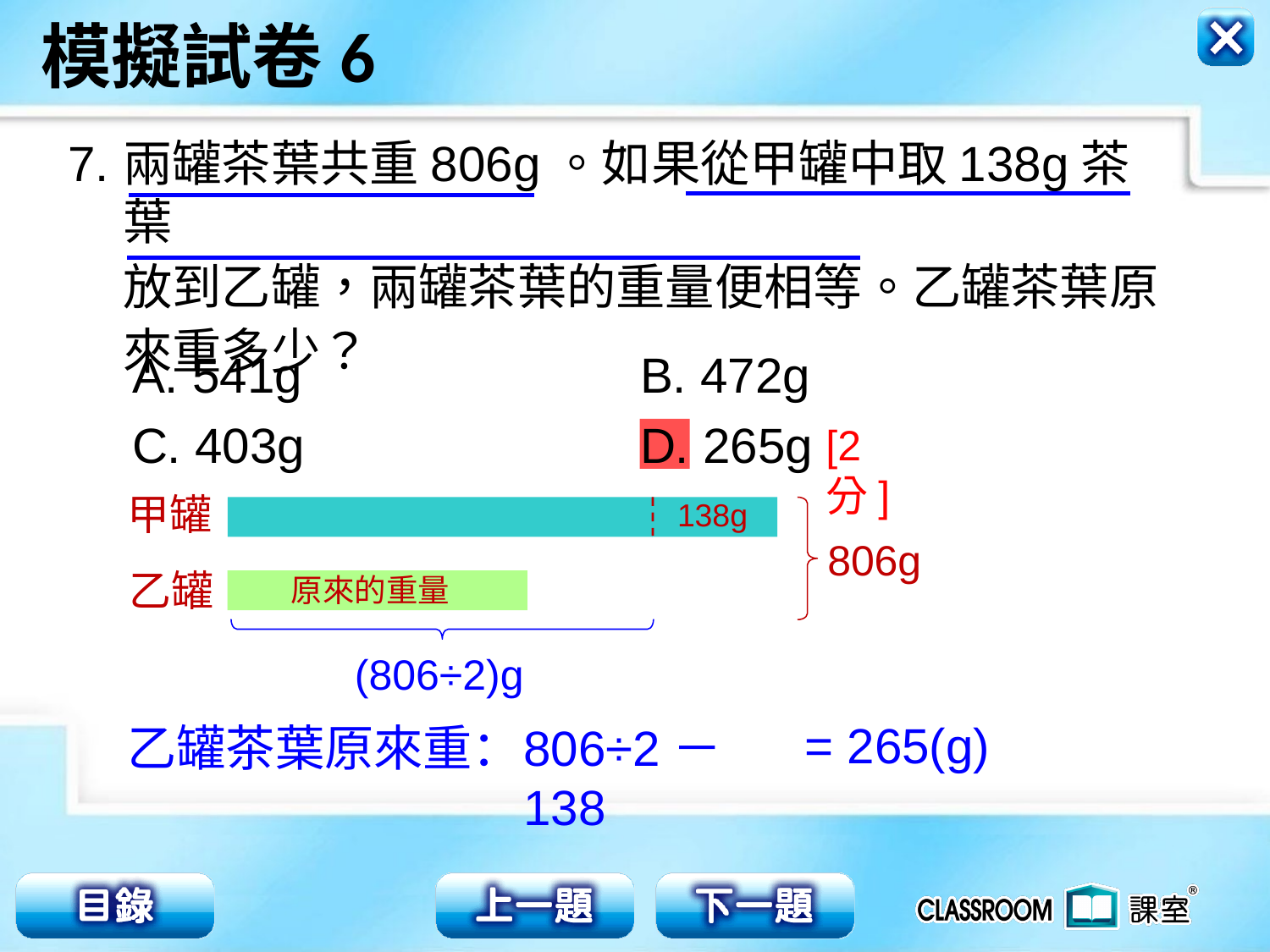

7.
兩罐茶葉共重806g。如果從甲罐中取138g茶葉
放到乙罐，兩罐茶葉的重量便相等。乙罐茶葉原
來重多少？
A. 541g			B. 472g
C. 403g			D. 265g
[2分]

甲罐
138g

806g
乙罐
原來的重量

(806÷2)g
= 265(g)
乙罐茶葉原來重：
806÷2－138